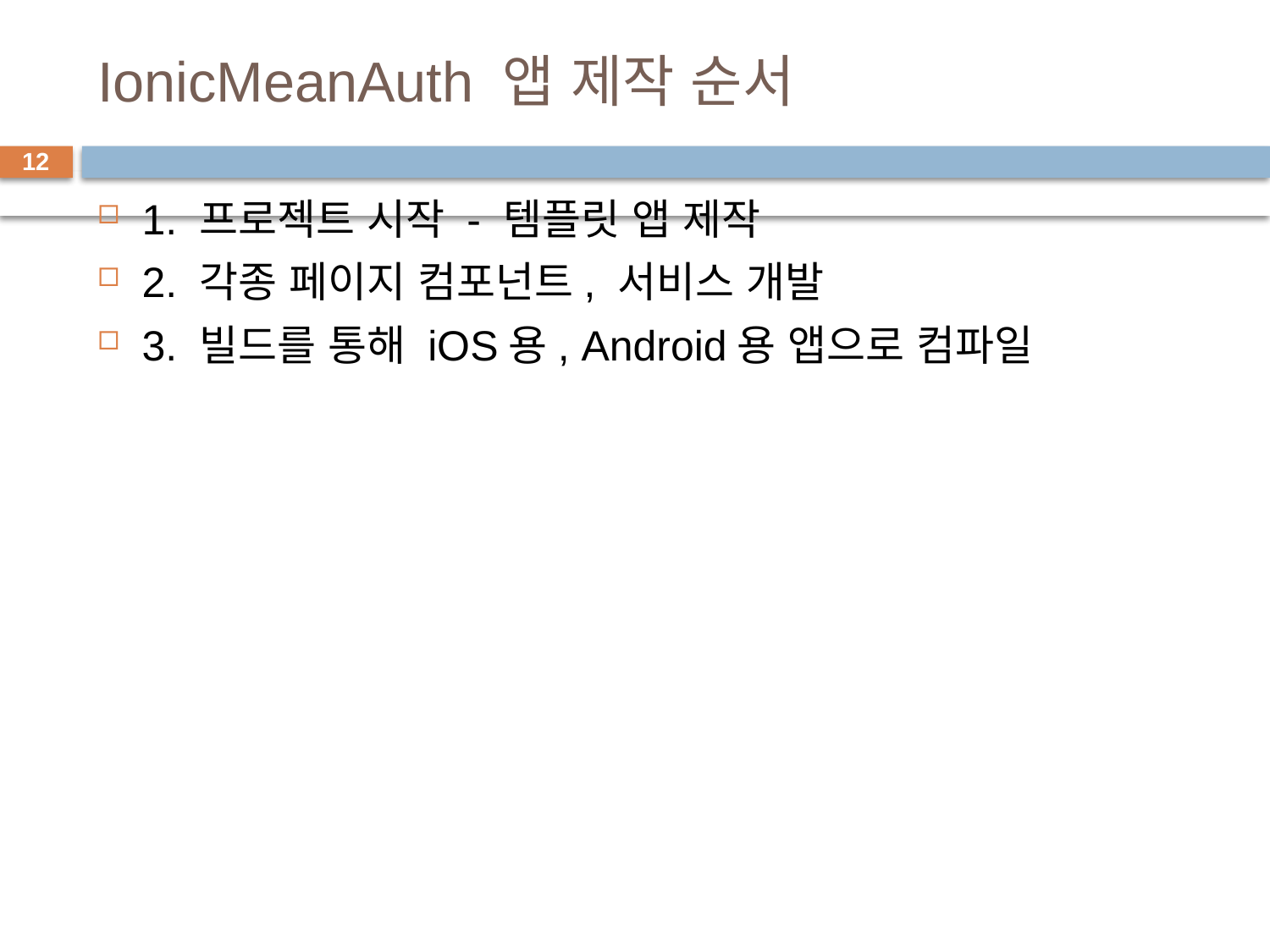

# IonicMeanAuth 앱 제작 순서
12
1. 프로젝트 시작 - 템플릿 앱 제작
2. 각종 페이지 컴포넌트, 서비스 개발
3. 빌드를 통해 iOS용, Android용 앱으로 컴파일